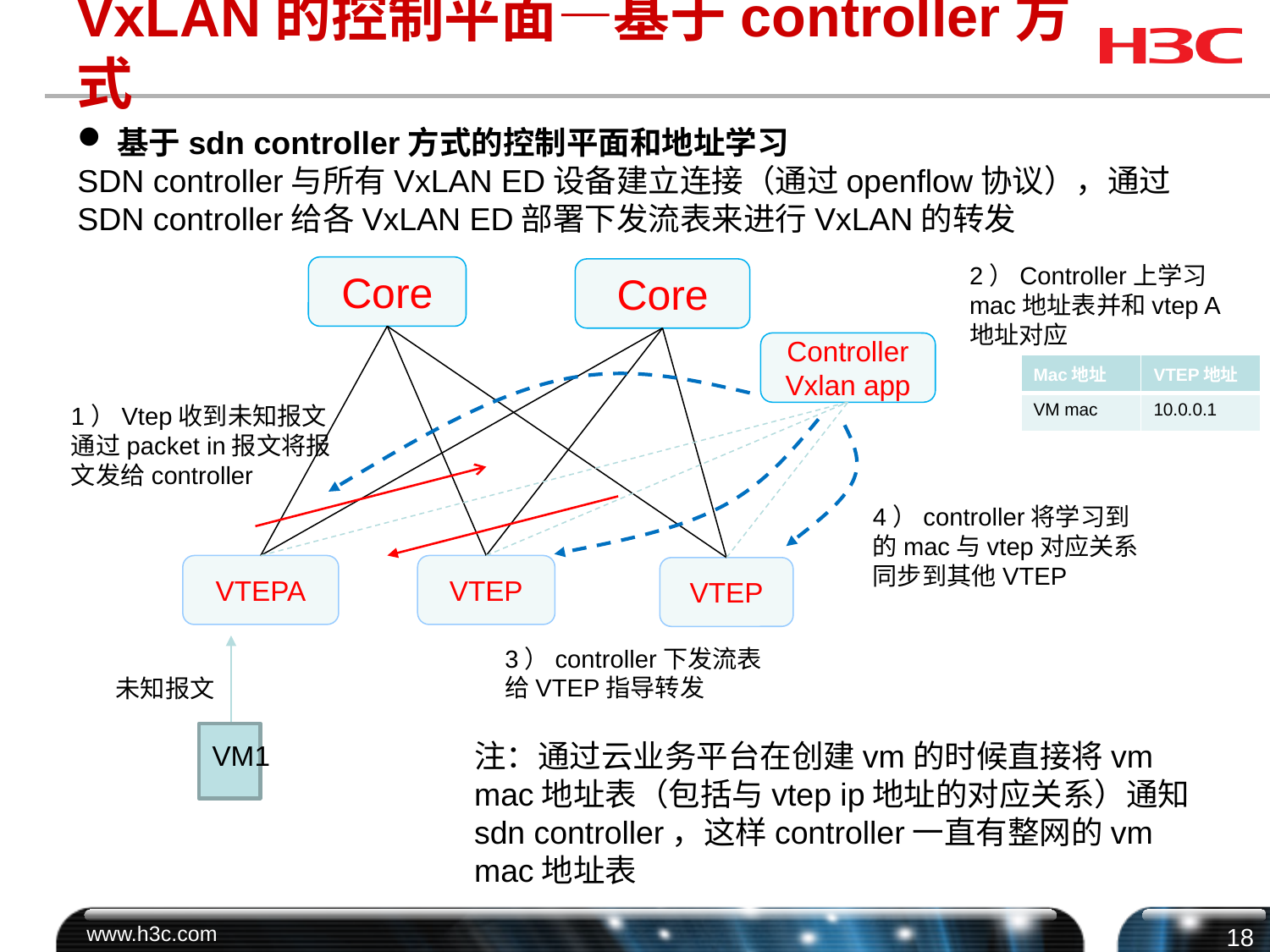

# VxLAN的控制平面—基于controller方式
基于sdn controller方式的控制平面和地址学习
SDN controller与所有VxLAN ED设备建立连接（通过openflow协议），通过SDN controller给各VxLAN ED部署下发流表来进行VxLAN的转发
2）Controller上学习mac地址表并和vtep A地址对应
Core
Core
Controller
Vxlan app
| Mac地址 | VTEP地址 |
| --- | --- |
| VM mac | 10.0.0.1 |

1）Vtep收到未知报文通过packet in报文将报文发给controller

4）controller将学习到的mac与vtep对应关系同步到其他VTEP
VTEPA
VTEP
VTEP
3）controller下发流表给VTEP指导转发
未知报文
VM1

注：通过云业务平台在创建vm的时候直接将vm mac地址表（包括与vtep ip地址的对应关系）通知sdn controller，这样controller一直有整网的vm mac地址表